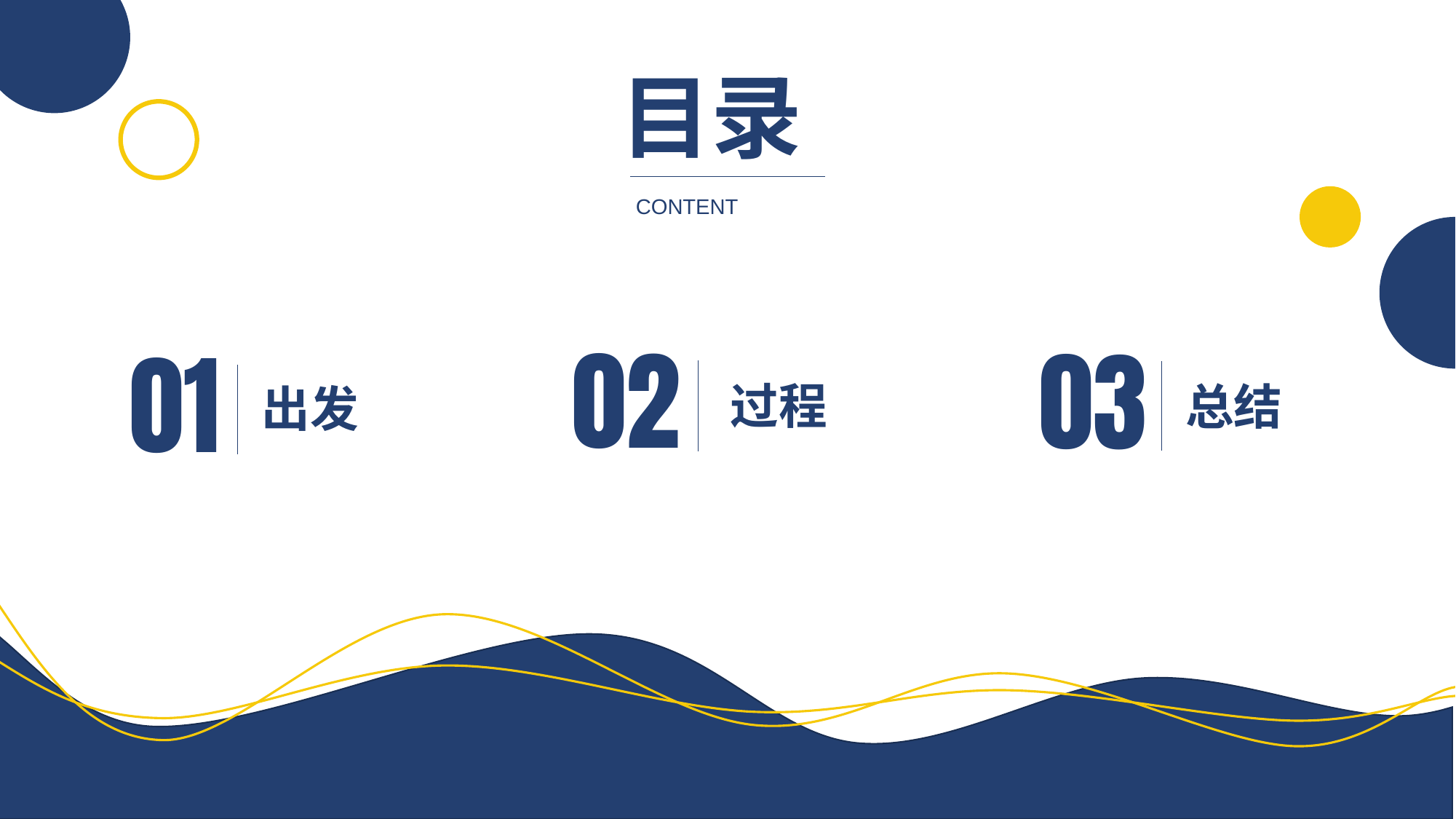

目录

CONTENT

02
过程
03
总结
01
出发